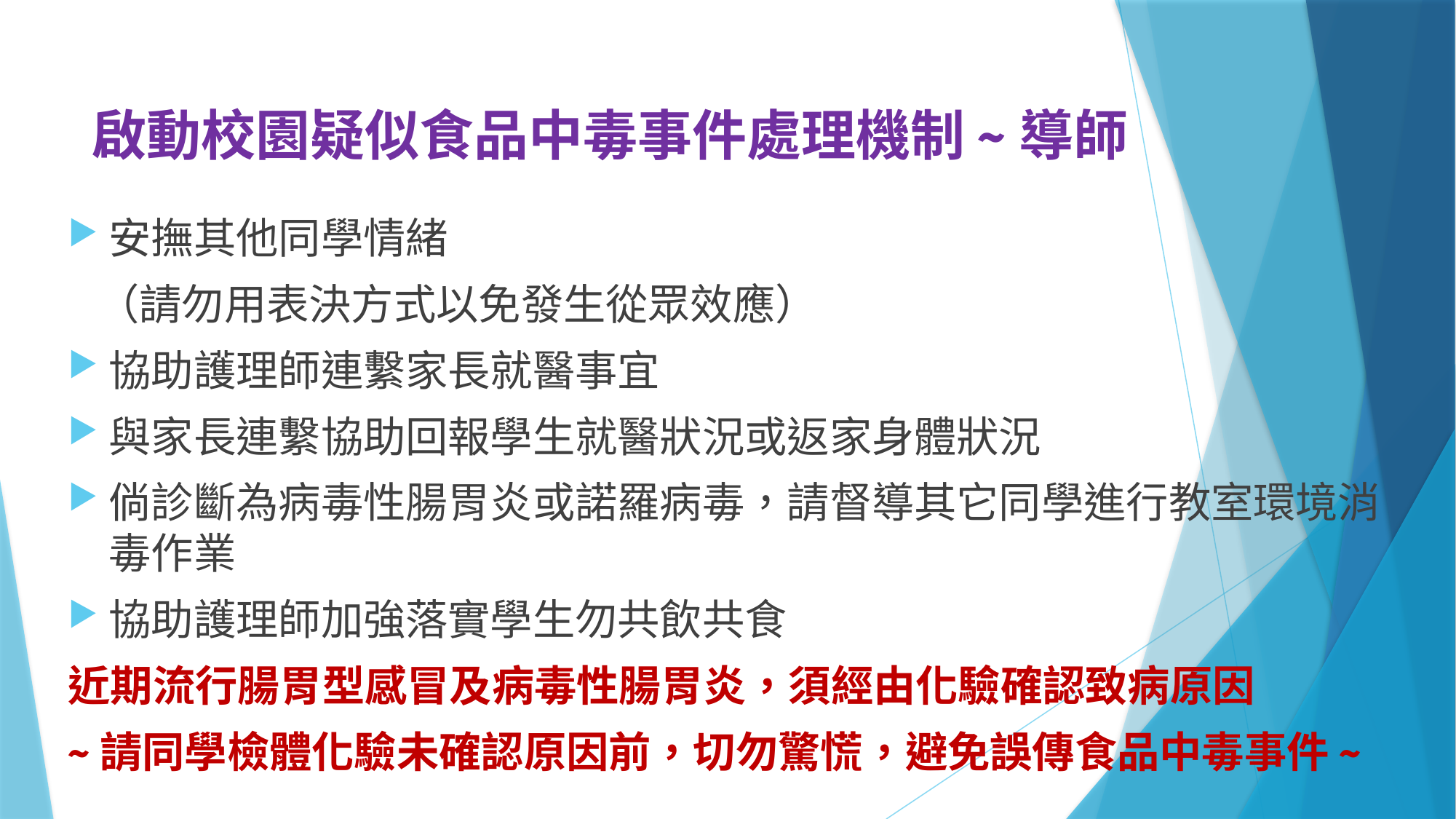

# 啟動校園疑似食品中毒事件處理機制~導師
安撫其他同學情緒
  （請勿用表決方式以免發生從眾效應）
協助護理師連繫家長就醫事宜
與家長連繫協助回報學生就醫狀況或返家身體狀況
倘診斷為病毒性腸胃炎或諾羅病毒，請督導其它同學進行教室環境消毒作業
協助護理師加強落實學生勿共飲共食
近期流行腸胃型感冒及病毒性腸胃炎，須經由化驗確認致病原因
~請同學檢體化驗未確認原因前，切勿驚慌，避免誤傳食品中毒事件~